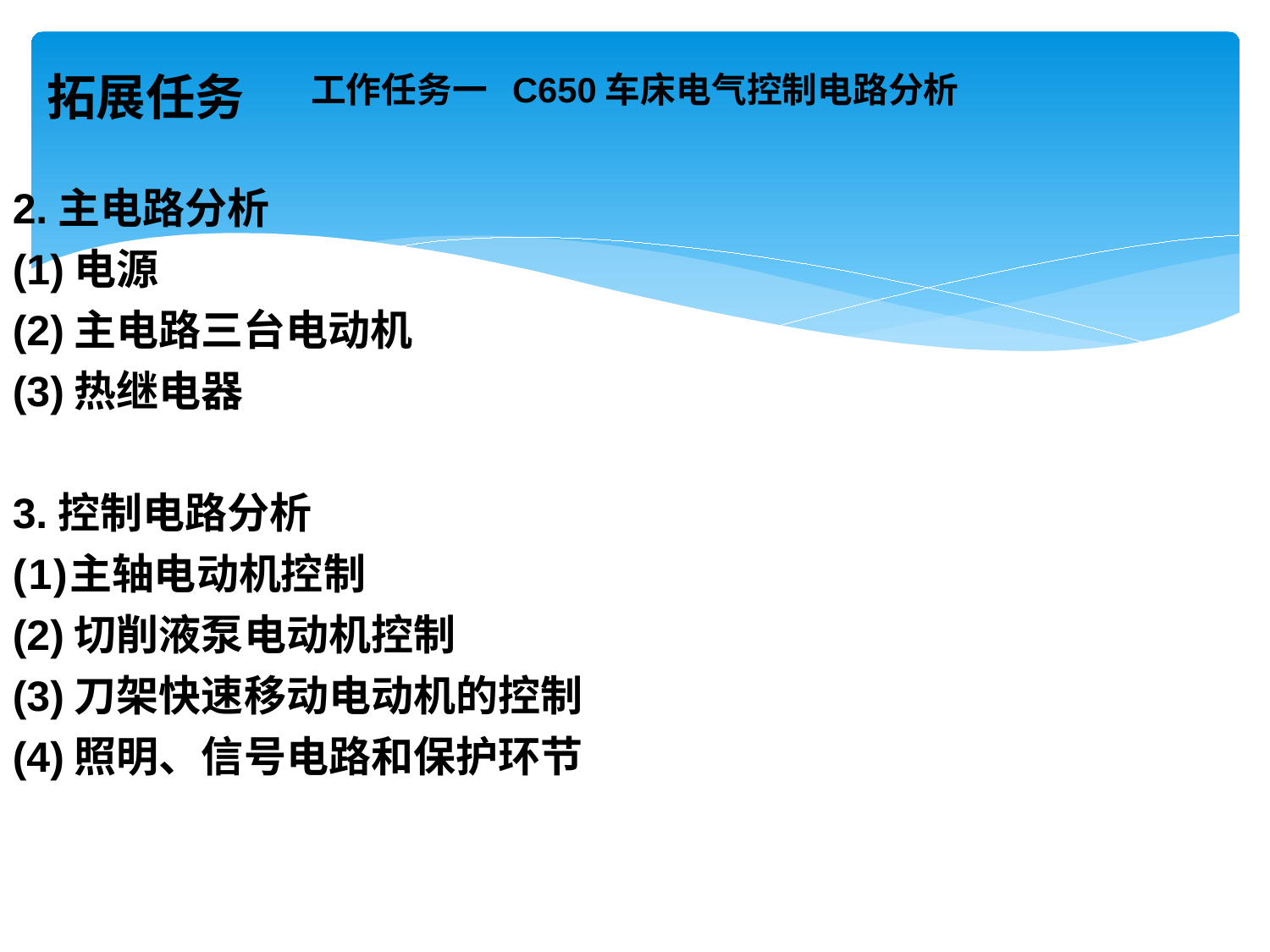

# 工作任务一  C650车床电气控制电路分析
拓展任务
2.主电路分析
(1)电源
(2)主电路三台电动机
(3)热继电器

3.控制电路分析
主轴电动机控制
(2)切削液泵电动机控制
(3)刀架快速移动电动机的控制
(4)照明、信号电路和保护环节